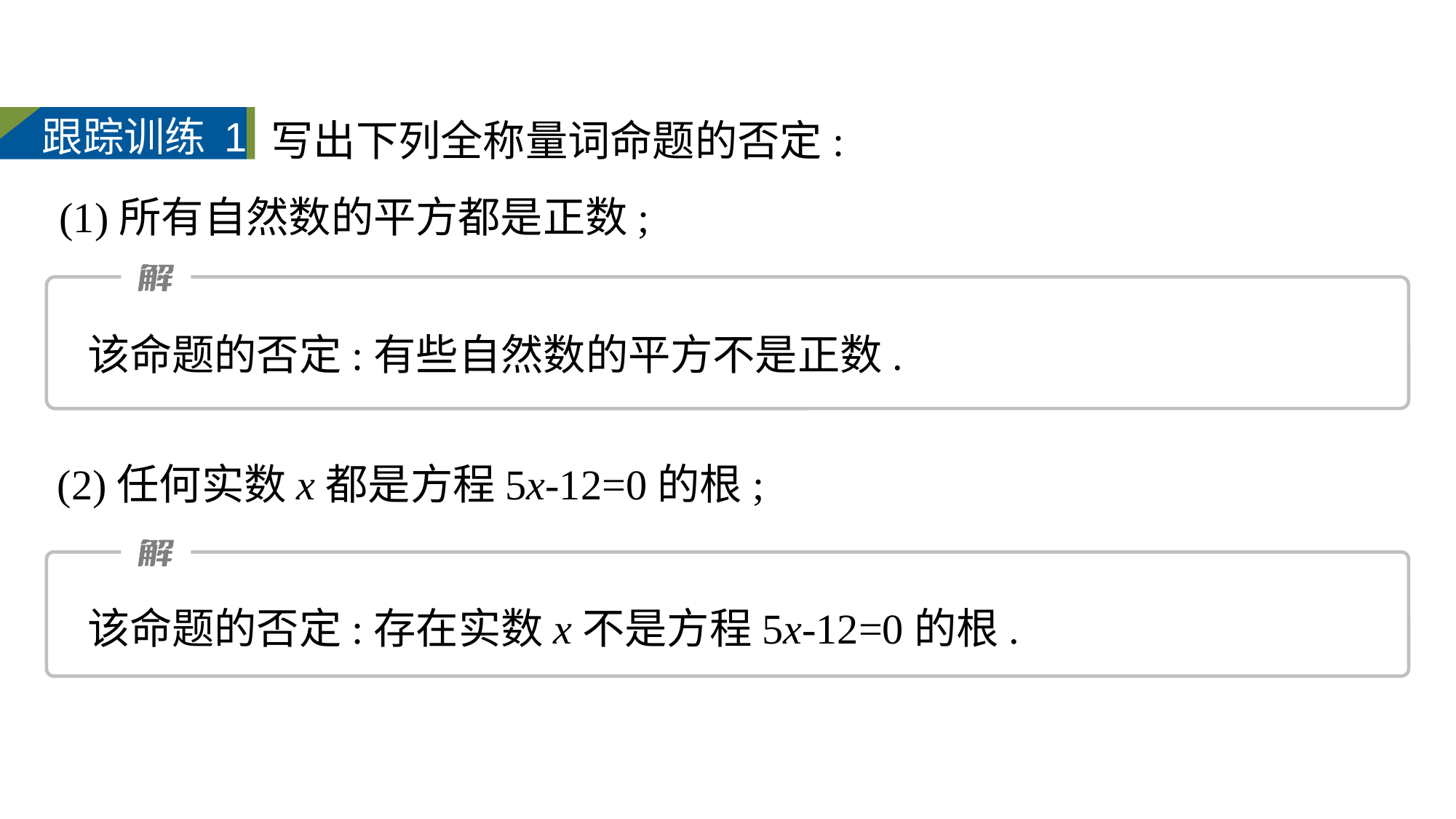

写出下列全称量词命题的否定:
(1)所有自然数的平方都是正数;
跟踪训练 1

该命题的否定:有些自然数的平方不是正数.
(2)任何实数x都是方程5x-12=0的根;

该命题的否定:存在实数x不是方程5x-12=0的根.